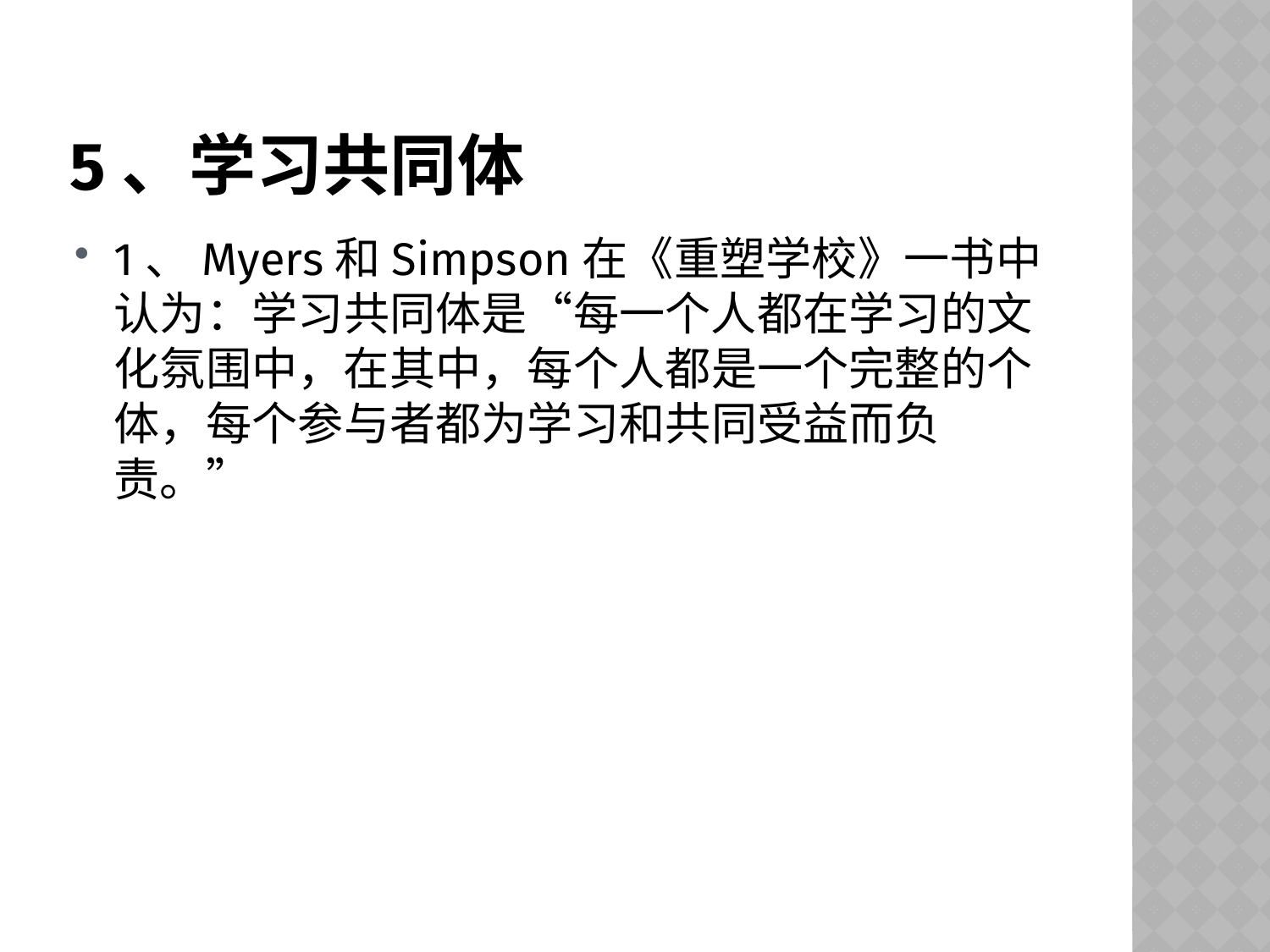

# 5、学习共同体
1、Myers和Simpson在《重塑学校》一书中认为：学习共同体是“每一个人都在学习的文化氛围中，在其中，每个人都是一个完整的个体，每个参与者都为学习和共同受益而负责。”